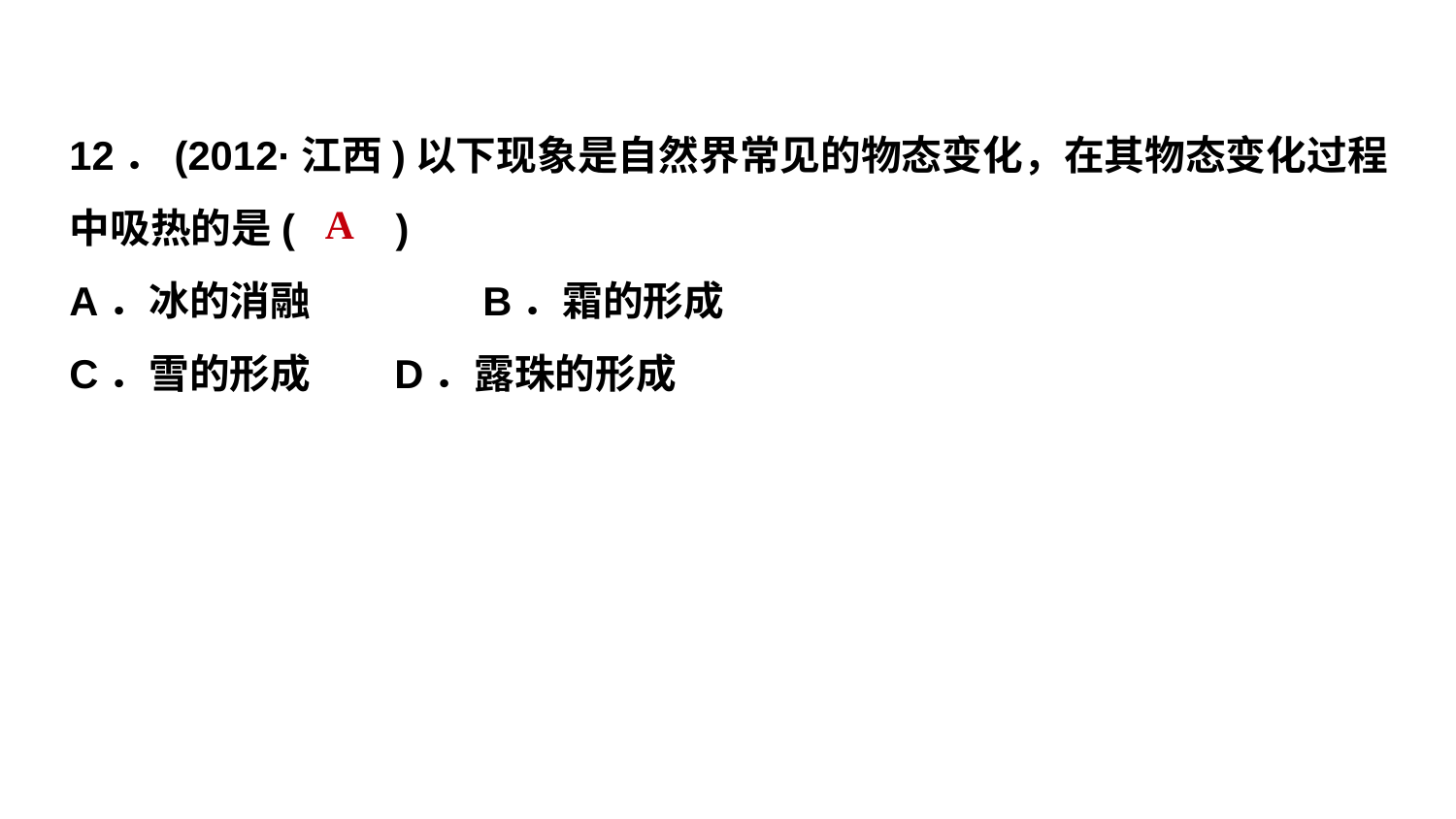

12．(2012·江西)以下现象是自然界常见的物态变化，在其物态变化过程
中吸热的是(　　)
A．冰的消融　　　　B．霜的形成
C．雪的形成        D．露珠的形成
A